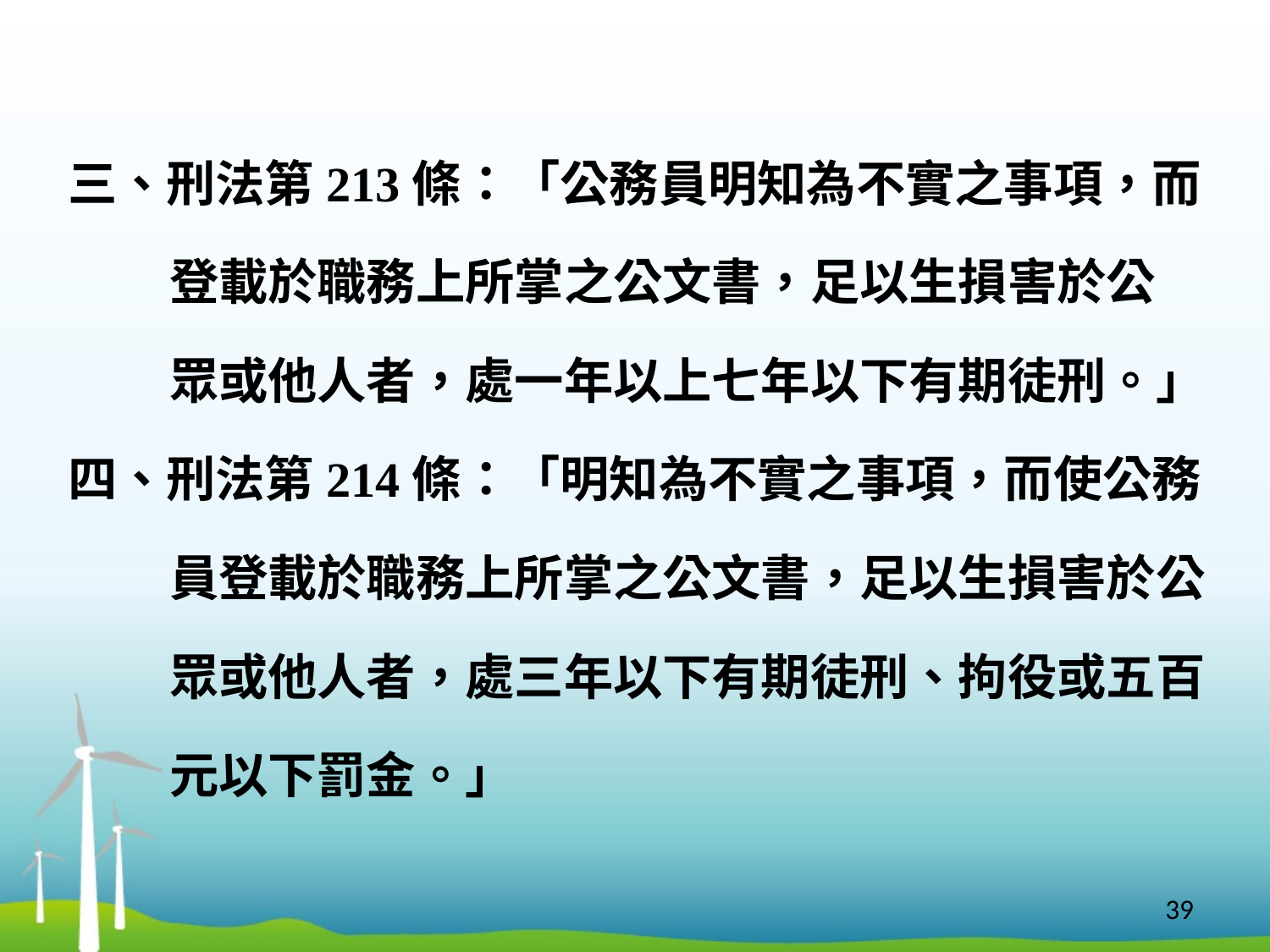

三、刑法第213條：「公務員明知為不實之事項，而
        登載於職務上所掌之公文書，足以生損害於公
        眾或他人者，處一年以上七年以下有期徒刑。」
四、刑法第214條：「明知為不實之事項，而使公務
        員登載於職務上所掌之公文書，足以生損害於公
        眾或他人者，處三年以下有期徒刑、拘役或五百
        元以下罰金。」

39